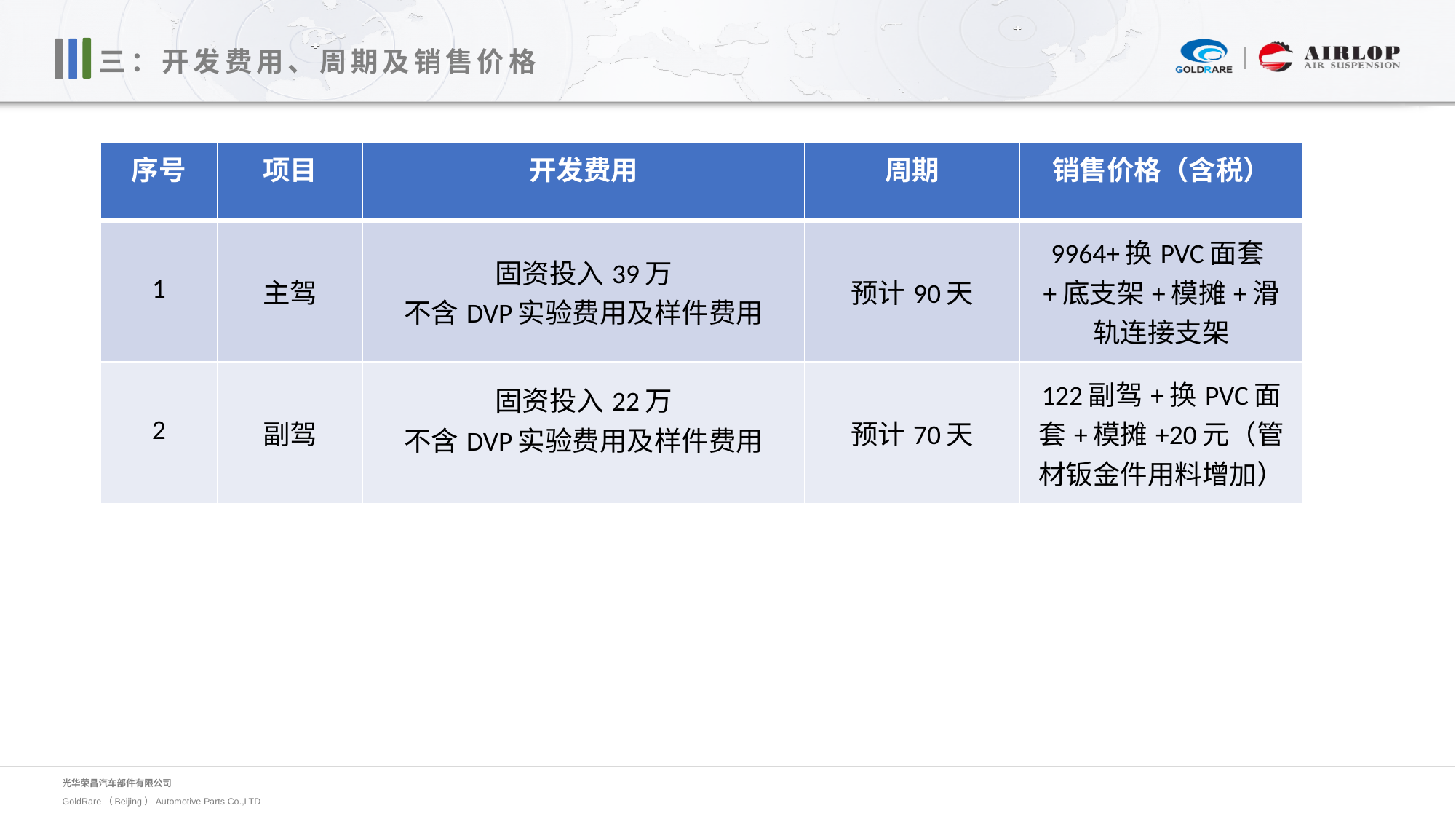

三：开发费用、周期及销售价格
| 序号 | 项目 | 开发费用 | 周期 | 销售价格（含税） |
| --- | --- | --- | --- | --- |
| 1 | 主驾 | 固资投入39万 不含DVP实验费用及样件费用 | 预计90天 | 9964+换PVC面套+底支架+模摊+滑轨连接支架 |
| 2 | 副驾 | 固资投入22万 不含DVP实验费用及样件费用 | 预计70天 | 122副驾+换PVC面套+模摊+20元（管材钣金件用料增加） |